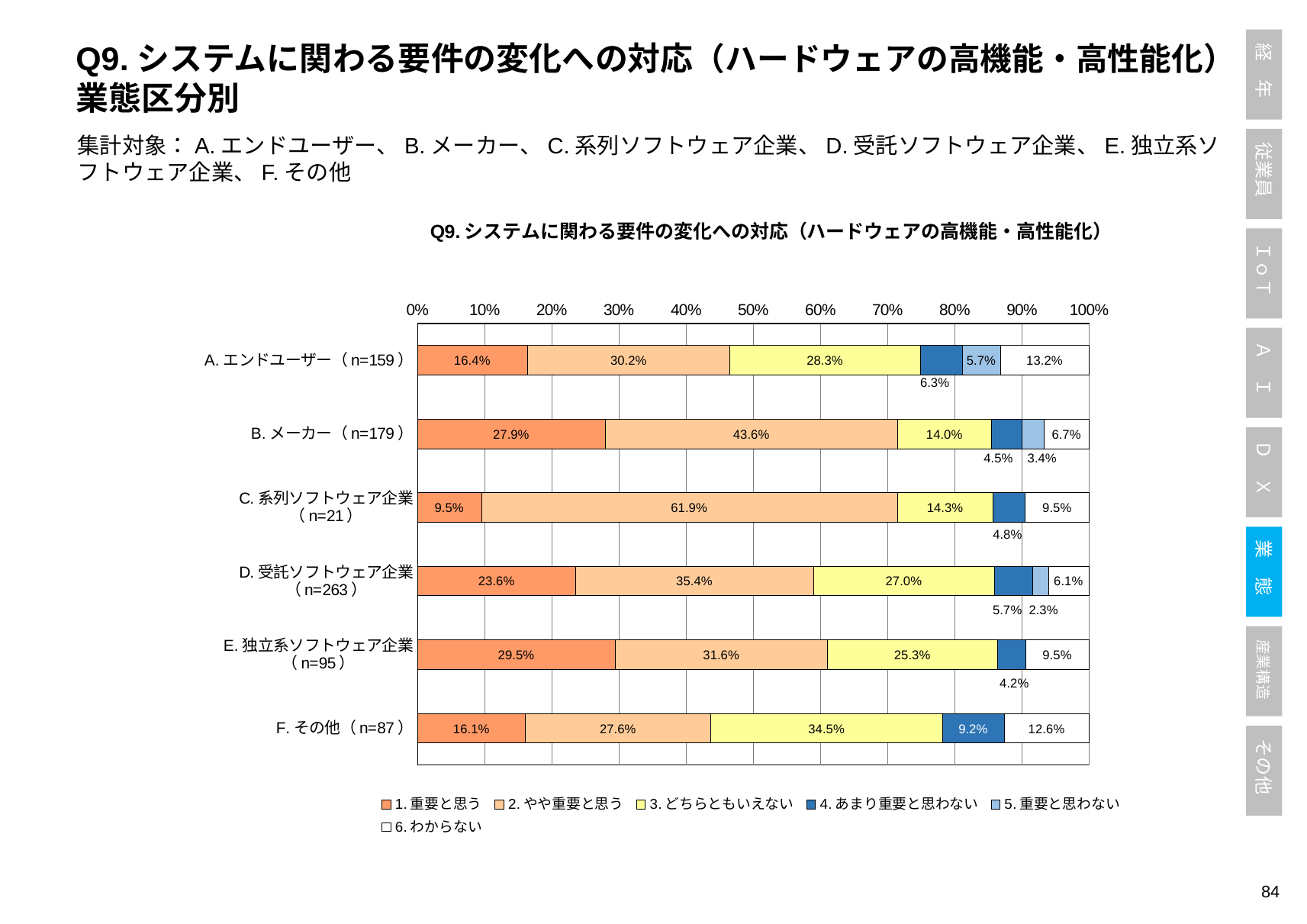

Q9.システムに関わる要件の変化への対応（ハードウェアの高機能・高性能化） 業態区分別
集計対象：A.エンドユーザー、B.メーカー、C.系列ソフトウェア企業、D.受託ソフトウェア企業、E.独立系ソフトウェア企業、F.その他

### Chart: Q9.システムに関わる要件の変化への対応（ハードウェアの高機能・高性能化）

| Category | 1.重要と思う | 2.やや重要と思う | 3.どちらともいえない | 4.あまり重要と思わない | 5.重要と思わない | 6.わからない |
|---|---|---|---|---|---|---|
| A.エンドユーザー（n=159） | 0.16352201257861634 | 0.3018867924528302 | 0.2830188679245283 | 0.06289308176100629 | 0.05660377358490566 | 0.1320754716981132 |
| B.メーカー（n=179） | 0.27932960893854747 | 0.43575418994413406 | 0.13966480446927373 | 0.0446927374301676 | 0.0335195530726257 | 0.0670391061452514 |
| C.系列ソフトウェア企業（n=21） | 0.09523809523809523 | 0.6190476190476191 | 0.14285714285714285 | 0.047619047619047616 | 0.0 | 0.09523809523809523 |
| D.受託ソフトウェア企業（n=263） | 0.23574144486692014 | 0.35361216730038025 | 0.26996197718631176 | 0.057034220532319393 | 0.022813688212927757 | 0.060836501901140684 |
| E.独立系ソフトウェア企業（n=95） | 0.29473684210526313 | 0.3157894736842105 | 0.25263157894736843 | 0.042105263157894736 | 0.0 | 0.09473684210526316 |
| F.その他（n=87） | 0.16091954022988506 | 0.27586206896551724 | 0.3448275862068966 | 0.09195402298850575 | 0.0 | 0.12643678160919541 |
84